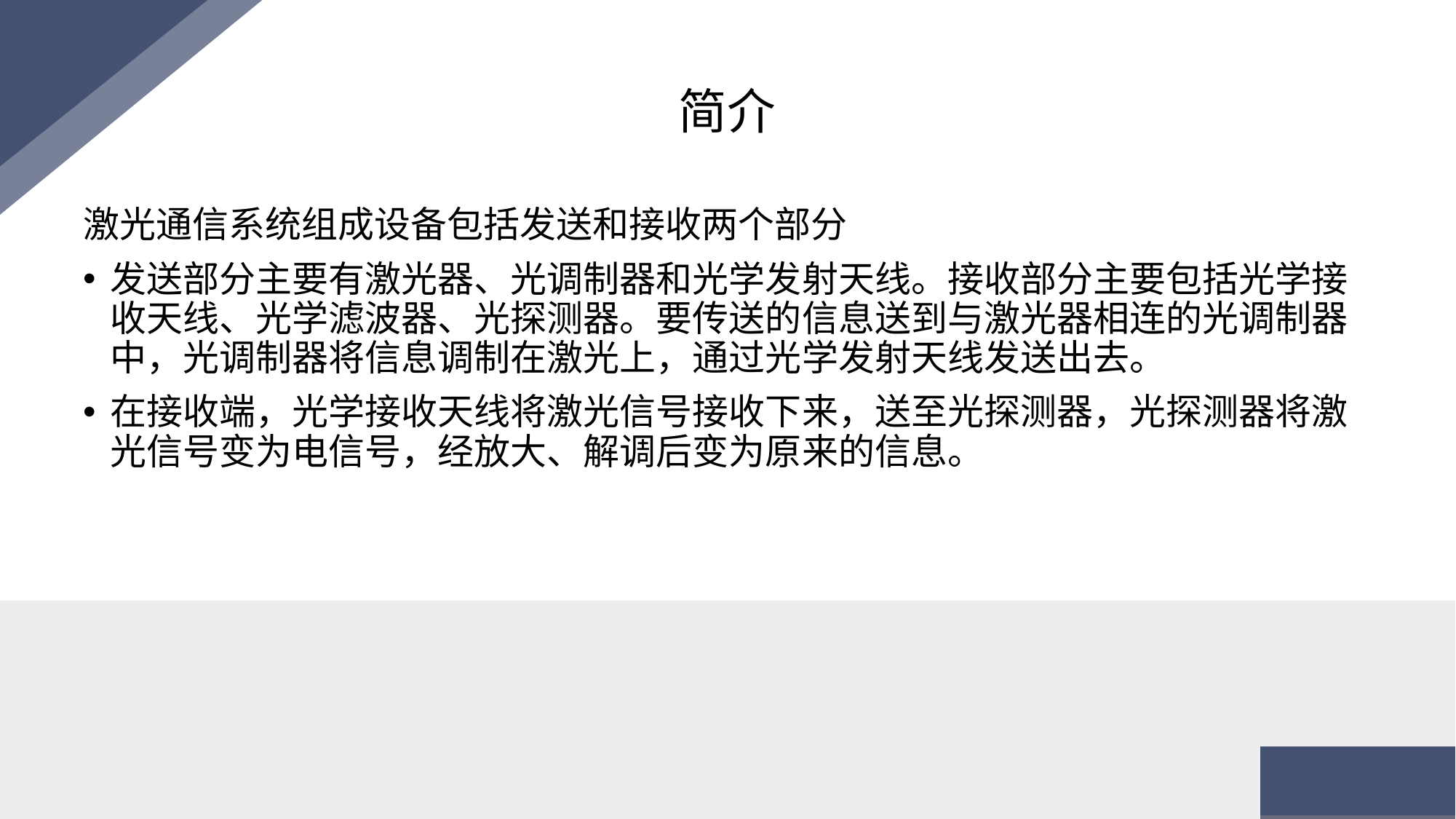

# 简介
激光通信系统组成设备包括发送和接收两个部分
发送部分主要有激光器、光调制器和光学发射天线。接收部分主要包括光学接收天线、光学滤波器、光探测器。要传送的信息送到与激光器相连的光调制器中，光调制器将信息调制在激光上，通过光学发射天线发送出去。
在接收端，光学接收天线将激光信号接收下来，送至光探测器，光探测器将激光信号变为电信号，经放大、解调后变为原来的信息。